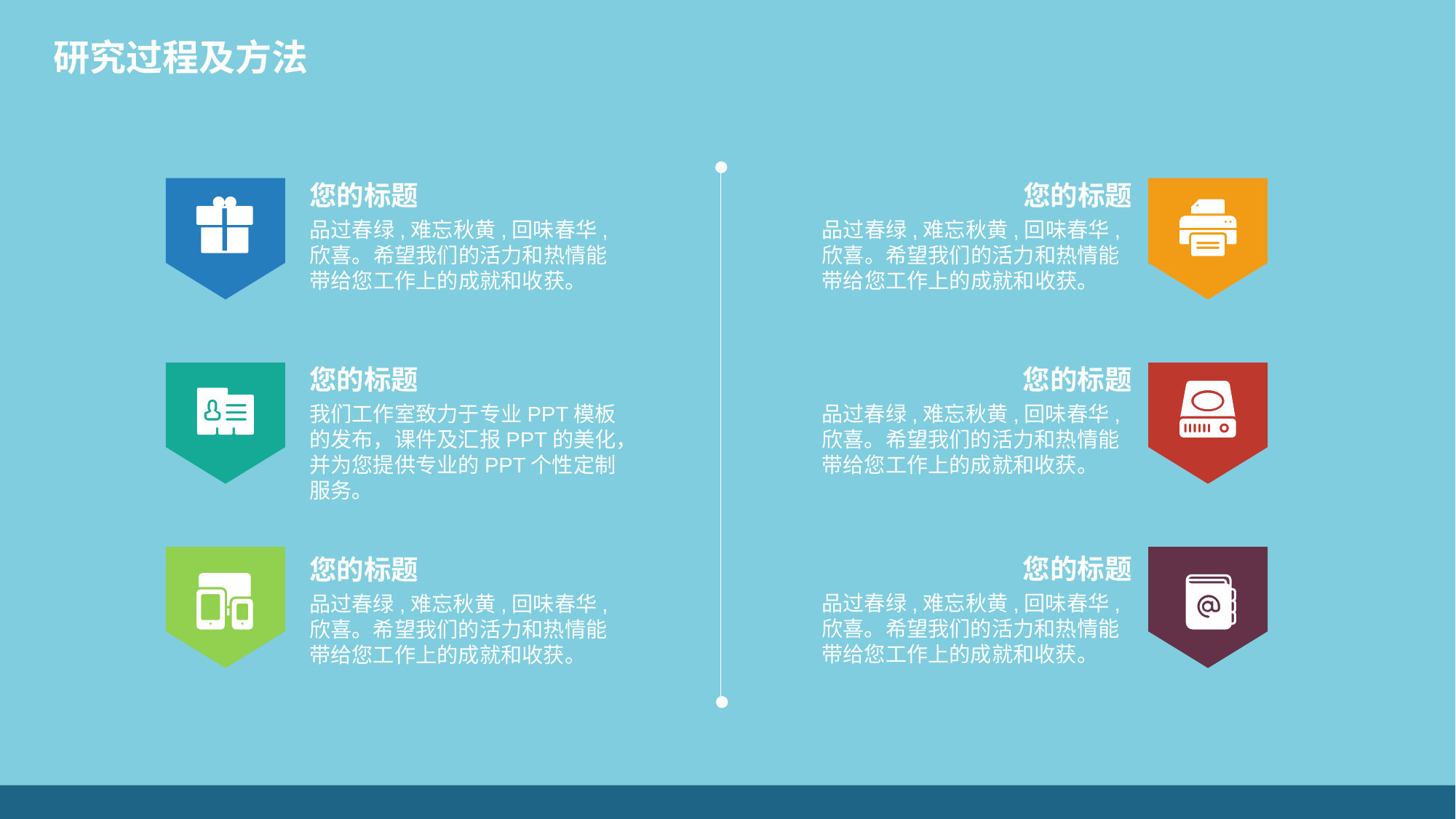

研究过程及方法

您的标题

品过春绿,难忘秋黄,回味春华,欣喜。希望我们的活力和热情能带给您工作上的成就和收获。
您的标题

品过春绿,难忘秋黄,回味春华,欣喜。希望我们的活力和热情能带给您工作上的成就和收获。
您的标题

我们工作室致力于专业PPT模板的发布，课件及汇报PPT的美化，并为您提供专业的PPT个性定制服务。
您的标题

品过春绿,难忘秋黄,回味春华,欣喜。希望我们的活力和热情能带给您工作上的成就和收获。
您的标题

品过春绿,难忘秋黄,回味春华,欣喜。希望我们的活力和热情能带给您工作上的成就和收获。

您的标题
品过春绿,难忘秋黄,回味春华,欣喜。希望我们的活力和热情能带给您工作上的成就和收获。